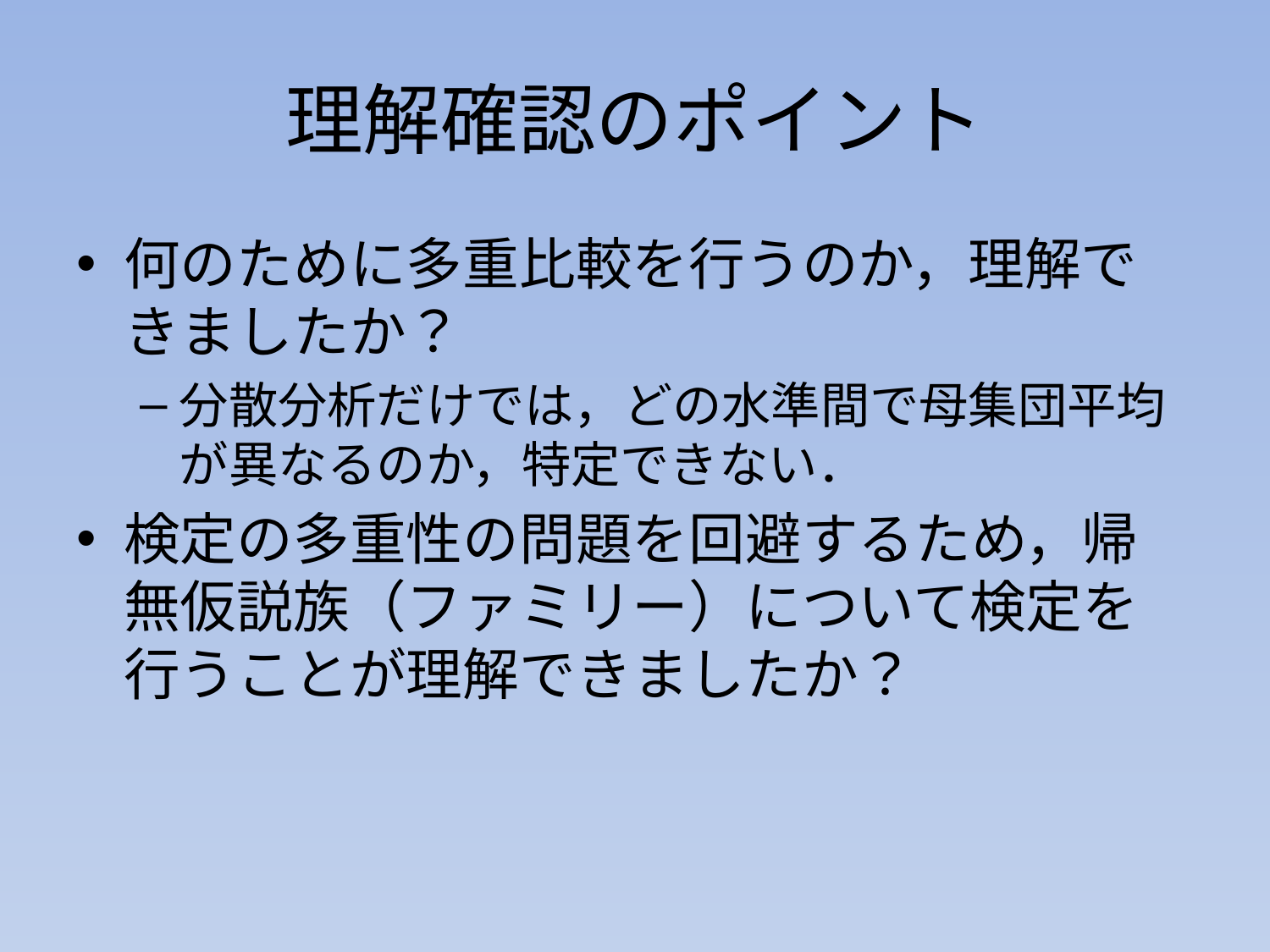

# 理解確認のポイント
何のために多重比較を行うのか，理解できましたか？
分散分析だけでは，どの水準間で母集団平均が異なるのか，特定できない．
検定の多重性の問題を回避するため，帰無仮説族（ファミリー）について検定を行うことが理解できましたか？